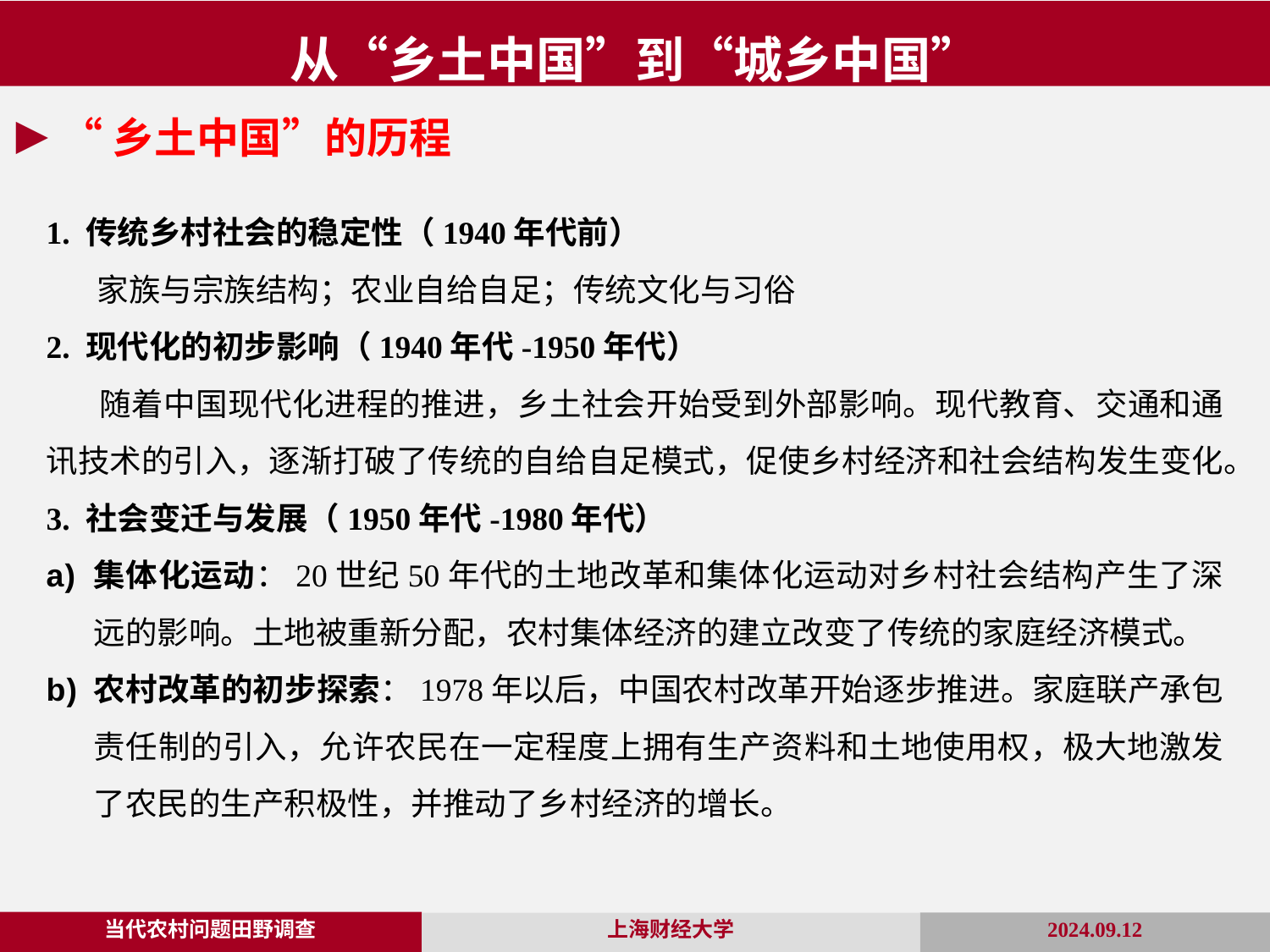

从“乡土中国”到“城乡中国”
“乡土中国”的历程
1. 传统乡村社会的稳定性（1940年代前）
      家族与宗族结构；农业自给自足；传统文化与习俗
2. 现代化的初步影响（1940年代-1950年代）
      随着中国现代化进程的推进，乡土社会开始受到外部影响。现代教育、交通和通讯技术的引入，逐渐打破了传统的自给自足模式，促使乡村经济和社会结构发生变化。
3. 社会变迁与发展（1950年代-1980年代）
集体化运动：20世纪50年代的土地改革和集体化运动对乡村社会结构产生了深远的影响。土地被重新分配，农村集体经济的建立改变了传统的家庭经济模式。
农村改革的初步探索：1978年以后，中国农村改革开始逐步推进。家庭联产承包责任制的引入，允许农民在一定程度上拥有生产资料和土地使用权，极大地激发了农民的生产积极性，并推动了乡村经济的增长。

当代农村问题田野调查
2024.09.12
上海财经大学